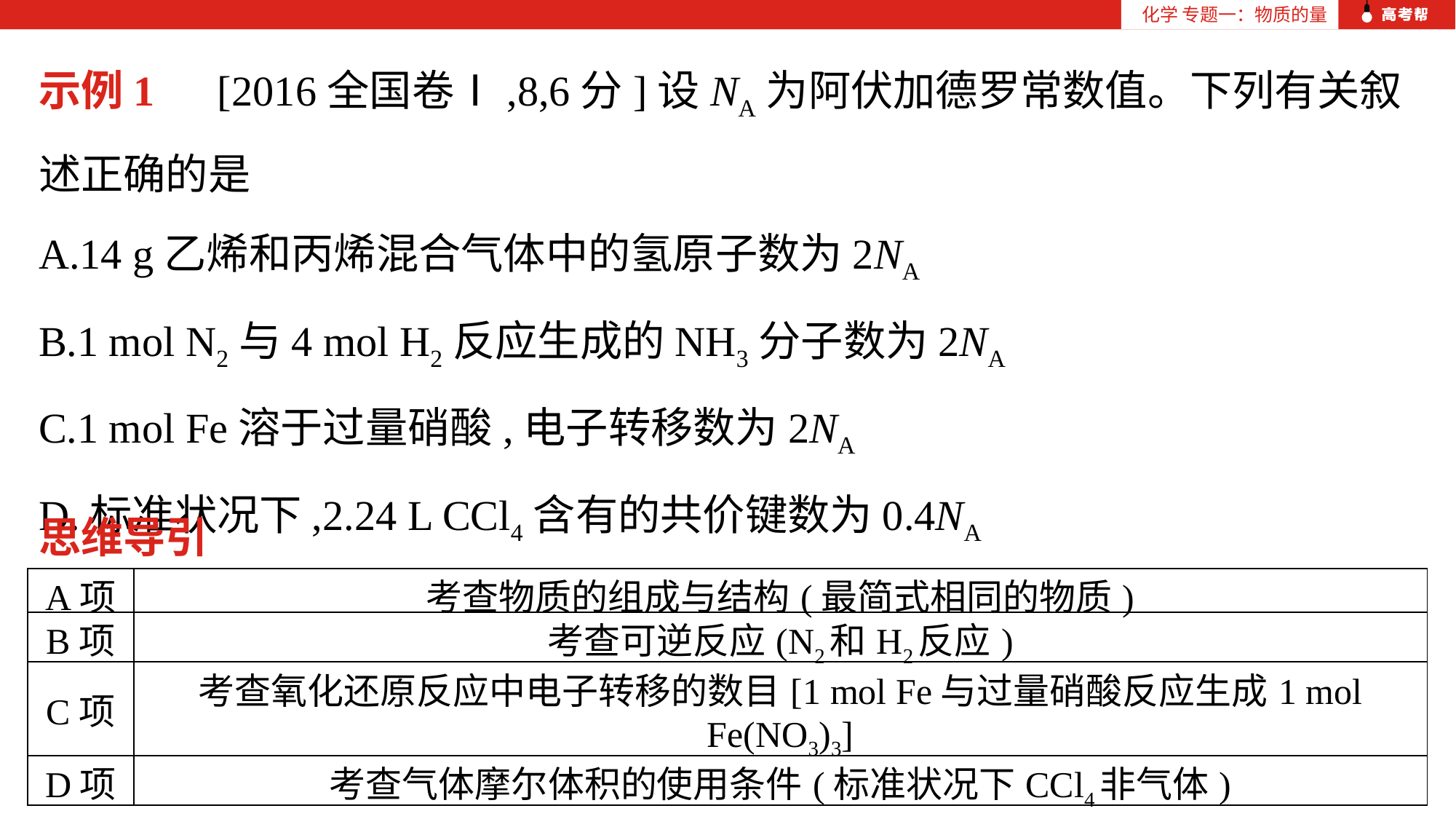

化学 专题一：物质的量

示例1　[2016全国卷Ⅰ,8,6分]设NA为阿伏加德罗常数值。下列有关叙述正确的是
A.14 g乙烯和丙烯混合气体中的氢原子数为2NA
B.1 mol N2与4 mol H2反应生成的NH3分子数为2NA
C.1 mol Fe溶于过量硝酸,电子转移数为2NA
D.标准状况下,2.24 L CCl4含有的共价键数为0.4NA
思维导引
| A项 | 考查物质的组成与结构(最简式相同的物质) |
| --- | --- |
| B项 | 考查可逆反应(N2和H2反应) |
| C项 | 考查氧化还原反应中电子转移的数目[1 mol Fe与过量硝酸反应生成1 mol Fe(NO3)3] |
| D项 | 考查气体摩尔体积的使用条件(标准状况下CCl4非气体) |